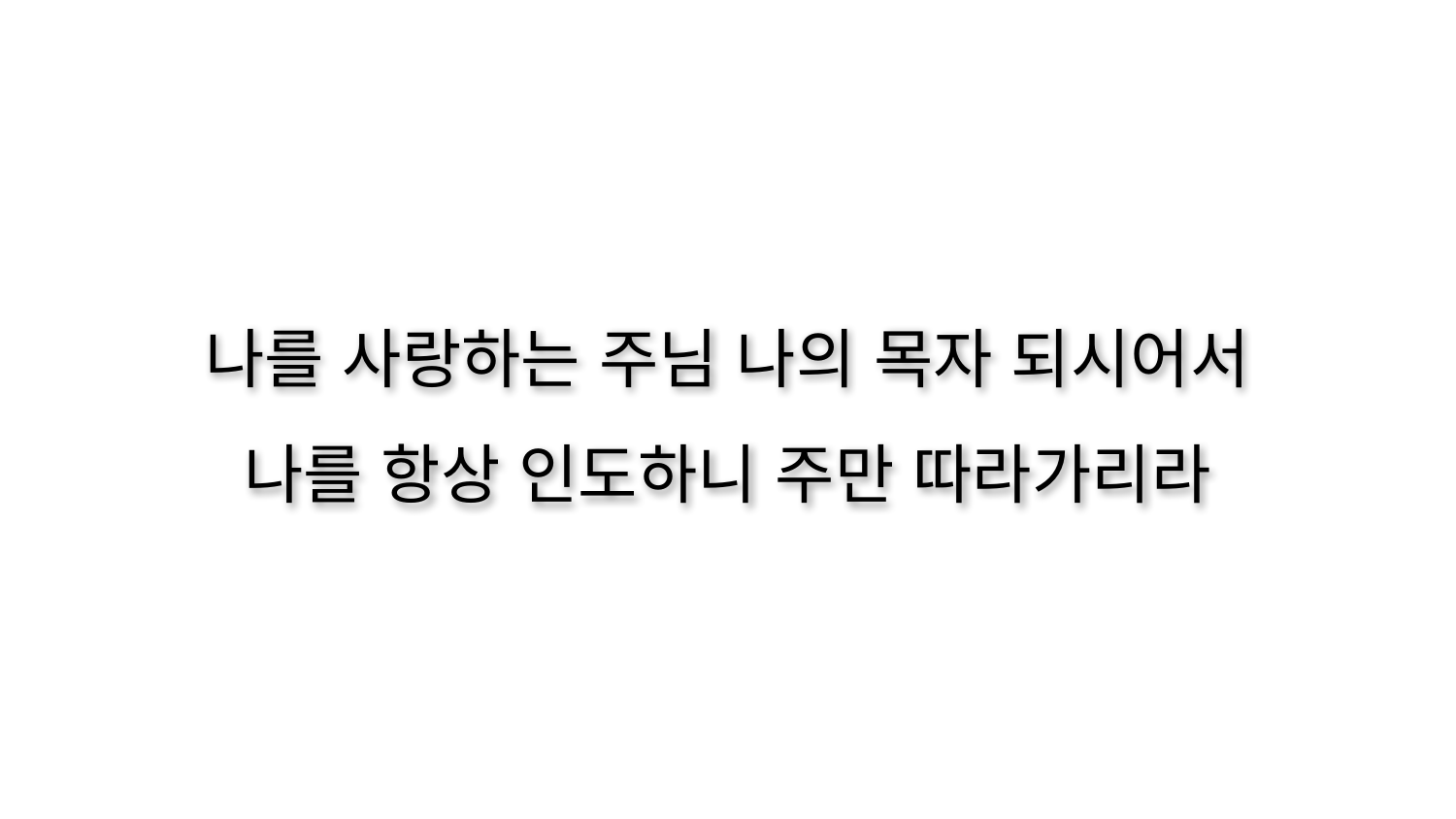

나를 사랑하는 주님 나의 목자 되시어서
나를 항상 인도하니 주만 따라가리라